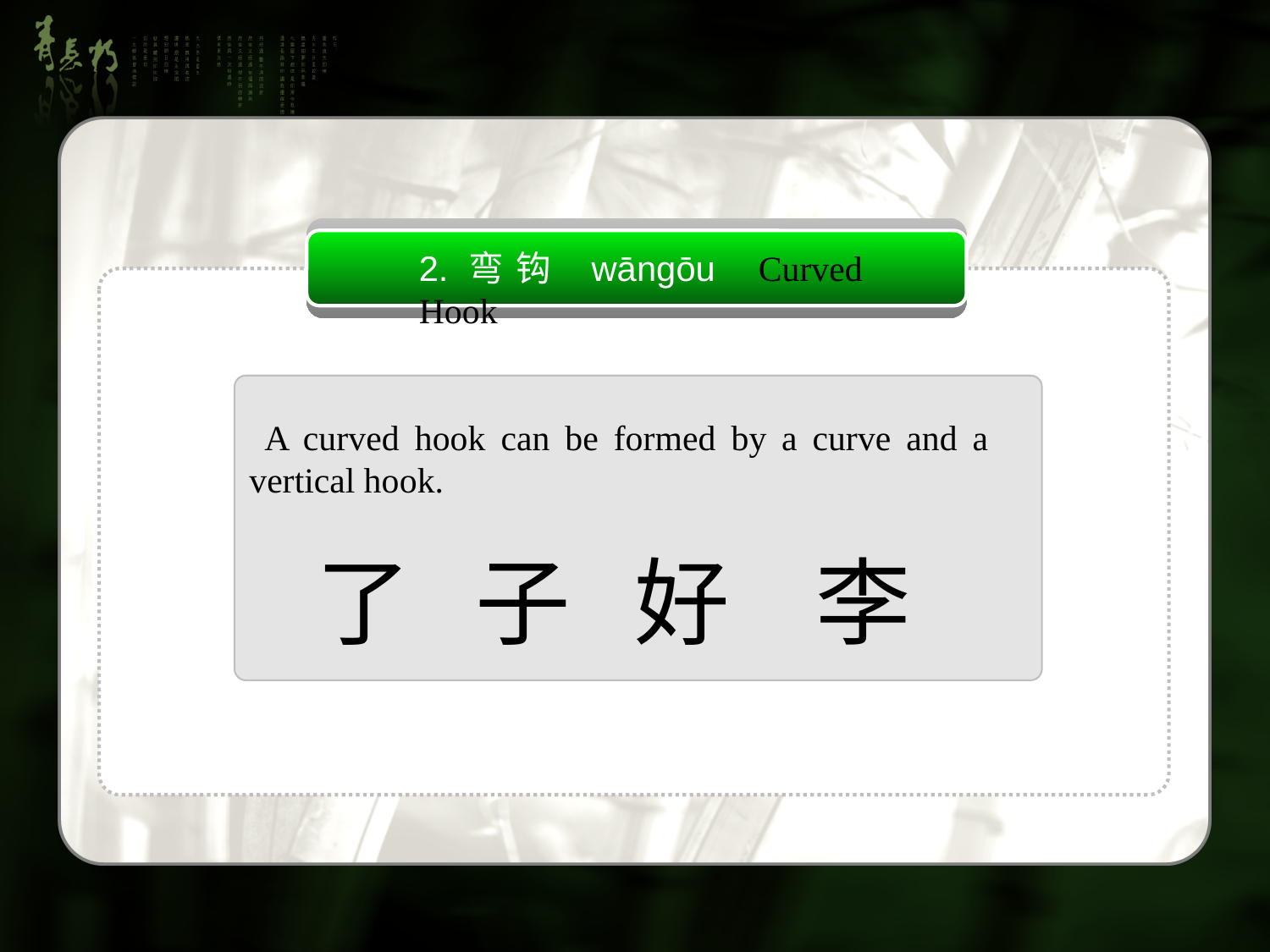

2.弯钩 wāngōu  Curved Hook

 A curved hook can be formed by a curve and a vertical hook.

     了   子   好    李